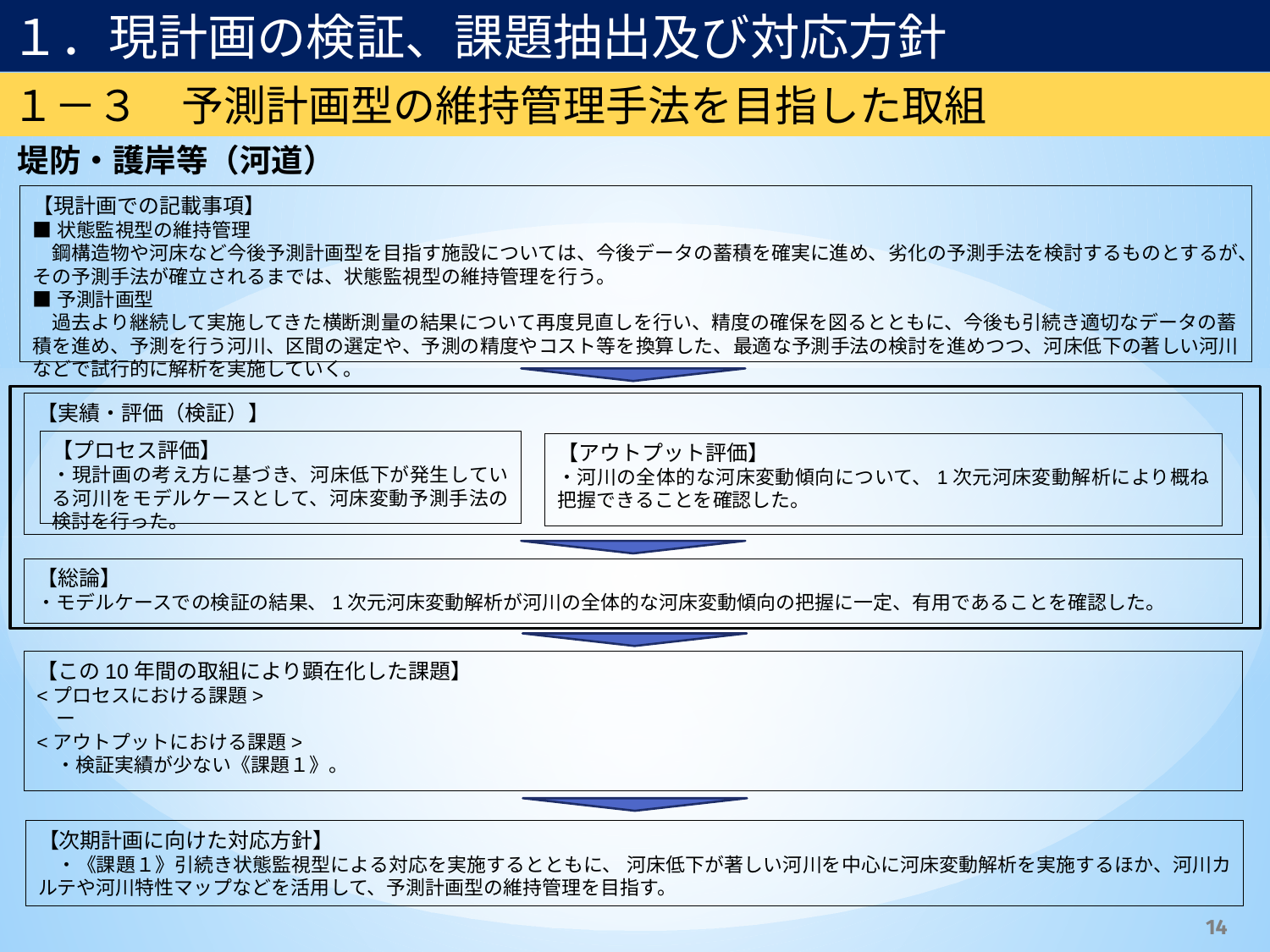

１．現計画の検証、課題抽出及び対応方針
１－３　予測計画型の維持管理手法を目指した取組
堤防・護岸等（河道）
【現計画での記載事項】
■状態監視型の維持管理
　鋼構造物や河床など今後予測計画型を目指す施設については、今後データの蓄積を確実に進め、劣化の予測手法を検討するものとするが、その予測手法が確立されるまでは、状態監視型の維持管理を行う。
■予測計画型
　過去より継続して実施してきた横断測量の結果について再度見直しを行い、精度の確保を図るとともに、今後も引続き適切なデータの蓄積を進め、予測を行う河川、区間の選定や、予測の精度やコスト等を換算した、最適な予測手法の検討を進めつつ、河床低下の著しい河川などで試行的に解析を実施していく。

【実績・評価（検証）】

【プロセス評価】
・現計画の考え方に基づき、河床低下が発生している河川をモデルケースとして、河床変動予測手法の検討を行った。
【アウトプット評価】
・河川の全体的な河床変動傾向について、1次元河床変動解析により概ね把握できることを確認した。

【総論】
・モデルケースでの検証の結果、1次元河床変動解析が河川の全体的な河床変動傾向の把握に一定、有用であることを確認した。

【この10年間の取組により顕在化した課題】
<プロセスにおける課題>
　ー
<アウトプットにおける課題>
　・検証実績が少ない《課題１》。

【次期計画に向けた対応方針】
　・《課題１》引続き状態監視型による対応を実施するとともに、 河床低下が著しい河川を中心に河床変動解析を実施するほか、河川カルテや河川特性マップなどを活用して、予測計画型の維持管理を目指す。
14